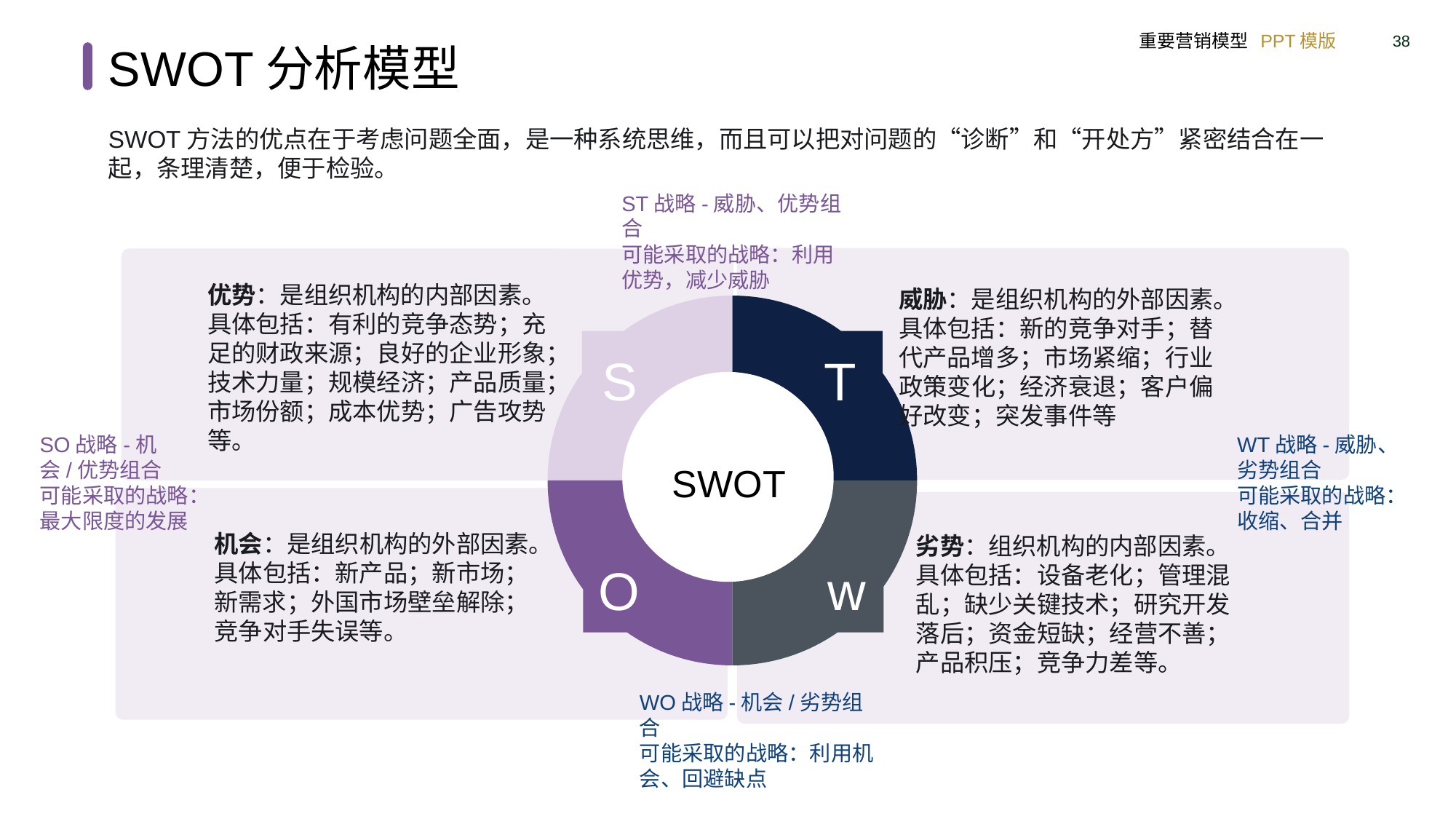

38
SWOT分析模型
SWOT方法的优点在于考虑问题全面，是一种系统思维，而且可以把对问题的“诊断”和“开处方”紧密结合在一起，条理清楚，便于检验。
ST战略-威胁、优势组合
可能采取的战略：利用优势，减少威胁

优势：是组织机构的内部因素。
具体包括：有利的竞争态势；充足的财政来源；良好的企业形象；技术力量；规模经济；产品质量；市场份额；成本优势；广告攻势等。
威胁：是组织机构的外部因素。具体包括：新的竞争对手；替代产品增多；市场紧缩；行业政策变化；经济衰退；客户偏好改变；突发事件等

S
T

SO战略-机会/优势组合
可能采取的战略：最大限度的发展
WT战略-威胁、劣势组合
可能采取的战略：收缩、合并
SWOT

机会：是组织机构的外部因素。
具体包括：新产品；新市场；新需求；外国市场壁垒解除；竞争对手失误等。
劣势：组织机构的内部因素。
具体包括：设备老化；管理混乱；缺少关键技术；研究开发落后；资金短缺；经营不善；产品积压；竞争力差等。
O
w
WO战略-机会/劣势组合
可能采取的战略：利用机会、回避缺点